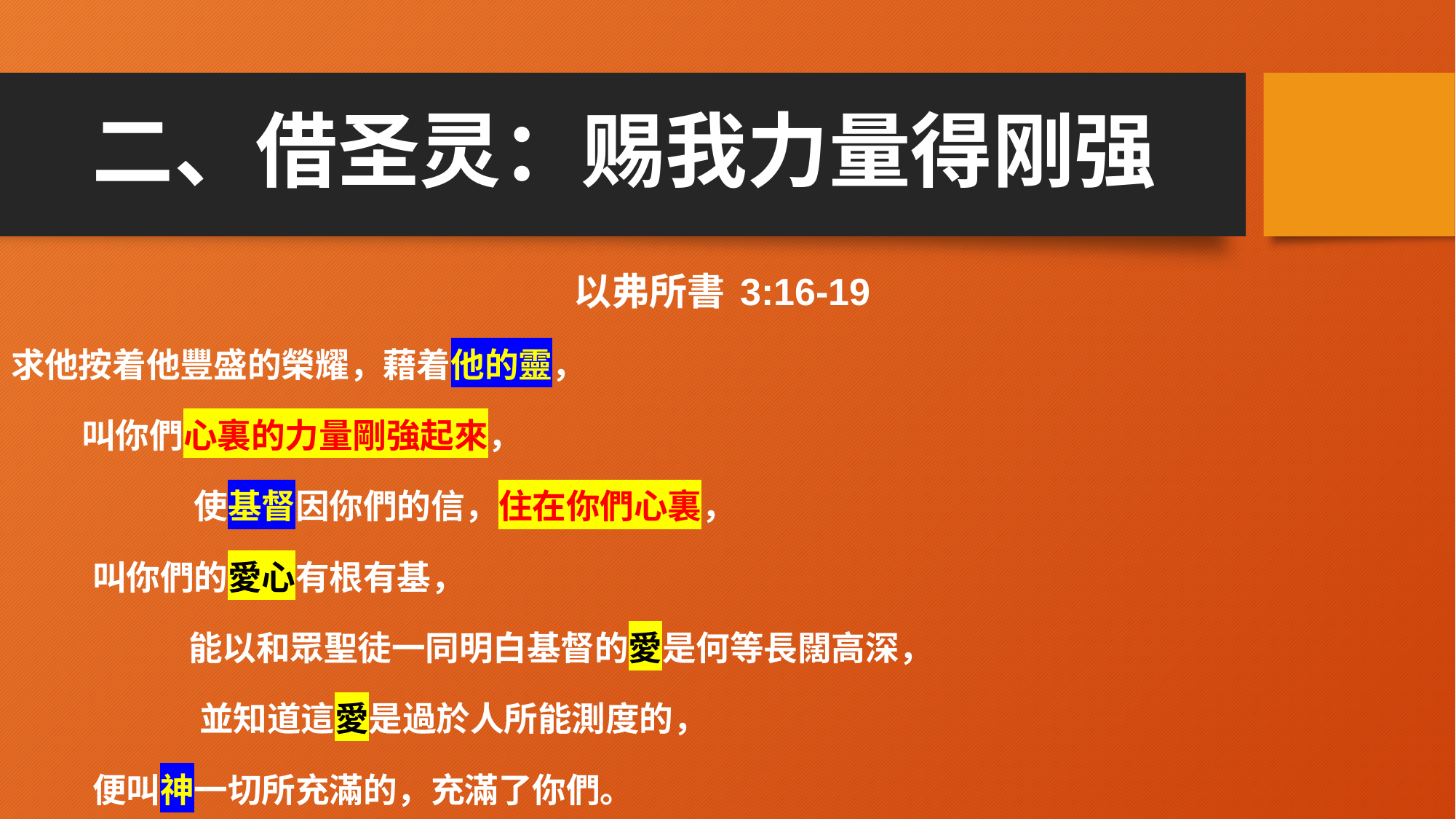

# 二、借圣灵：赐我力量得刚强
以弗所書 3:16-19
求他按着他豐盛的榮耀，藉着他的靈，
	叫你們心裏的力量剛強起來，
	              使基督因你們的信，住在你們心裏，
          叫你們的愛心有根有基，
		    能以和眾聖徒一同明白基督的愛是何等長闊高深，
                        並知道這愛是過於人所能測度的，
          便叫神一切所充滿的，充滿了你們。